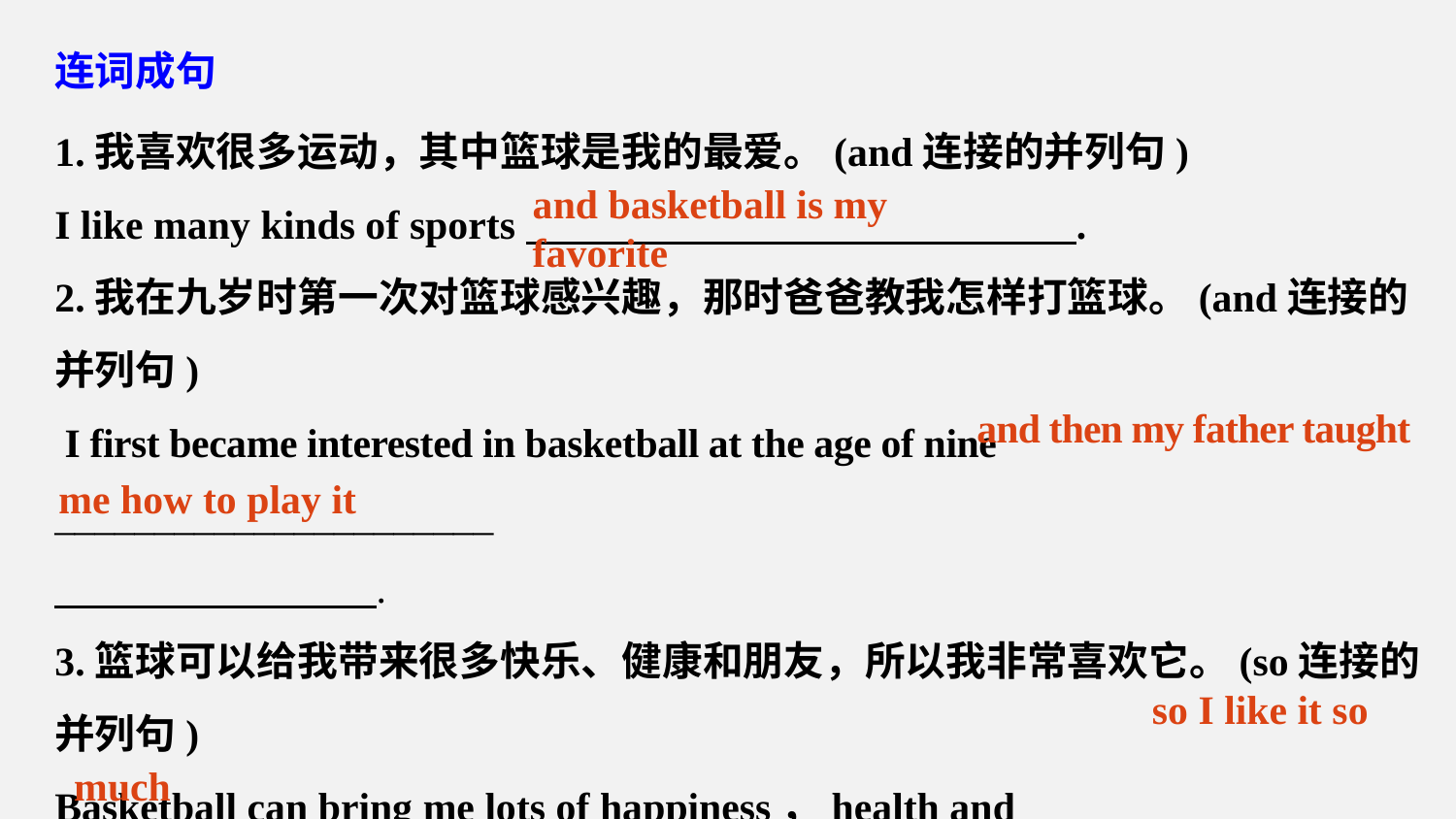

连词成句
1.我喜欢很多运动，其中篮球是我的最爱。(and连接的并列句)
I like many kinds of sports                                                       .
2.我在九岁时第一次对篮球感兴趣，那时爸爸教我怎样打篮球。(and连接的并列句)
 I first became interested in basketball at the age of nine ______________________
                                 .
3.篮球可以给我带来很多快乐、健康和朋友，所以我非常喜欢它。(so连接的并列句)
Basketball can bring me lots of happiness，health and friends，_____________
              .
and basketball is my favorite
and then my father taught
me how to play it
so I like it so
much